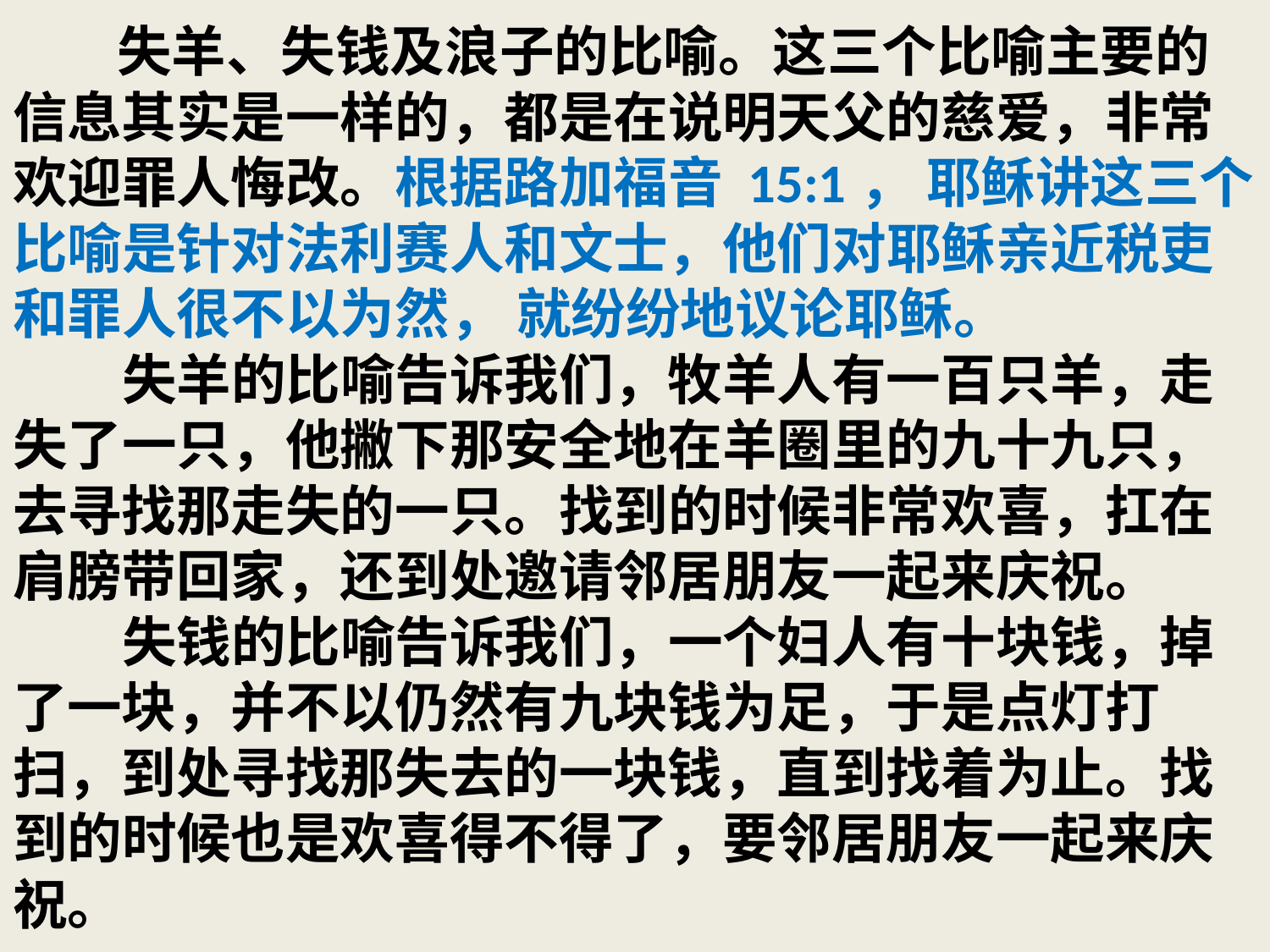

# 失羊、失钱及浪子的比喻。这三个比喻主要的信息其实是一样的，都是在说明天父的慈爱，非常欢迎罪人悔改。根据路加福音 15:1， 耶稣讲这三个比喻是针对法利赛人和文士，他们对耶稣亲近税吏和罪人很不以为然， 就纷纷地议论耶稣。 　　失羊的比喻告诉我们，牧羊人有一百只羊，走失了一只，他撇下那安全地在羊圈里的九十九只，去寻找那走失的一只。找到的时候非常欢喜，扛在肩膀带回家，还到处邀请邻居朋友一起来庆祝。 　　失钱的比喻告诉我们，一个妇人有十块钱，掉了一块，并不以仍然有九块钱为足，于是点灯打扫，到处寻找那失去的一块钱，直到找着为止。找到的时候也是欢喜得不得了，要邻居朋友一起来庆祝。